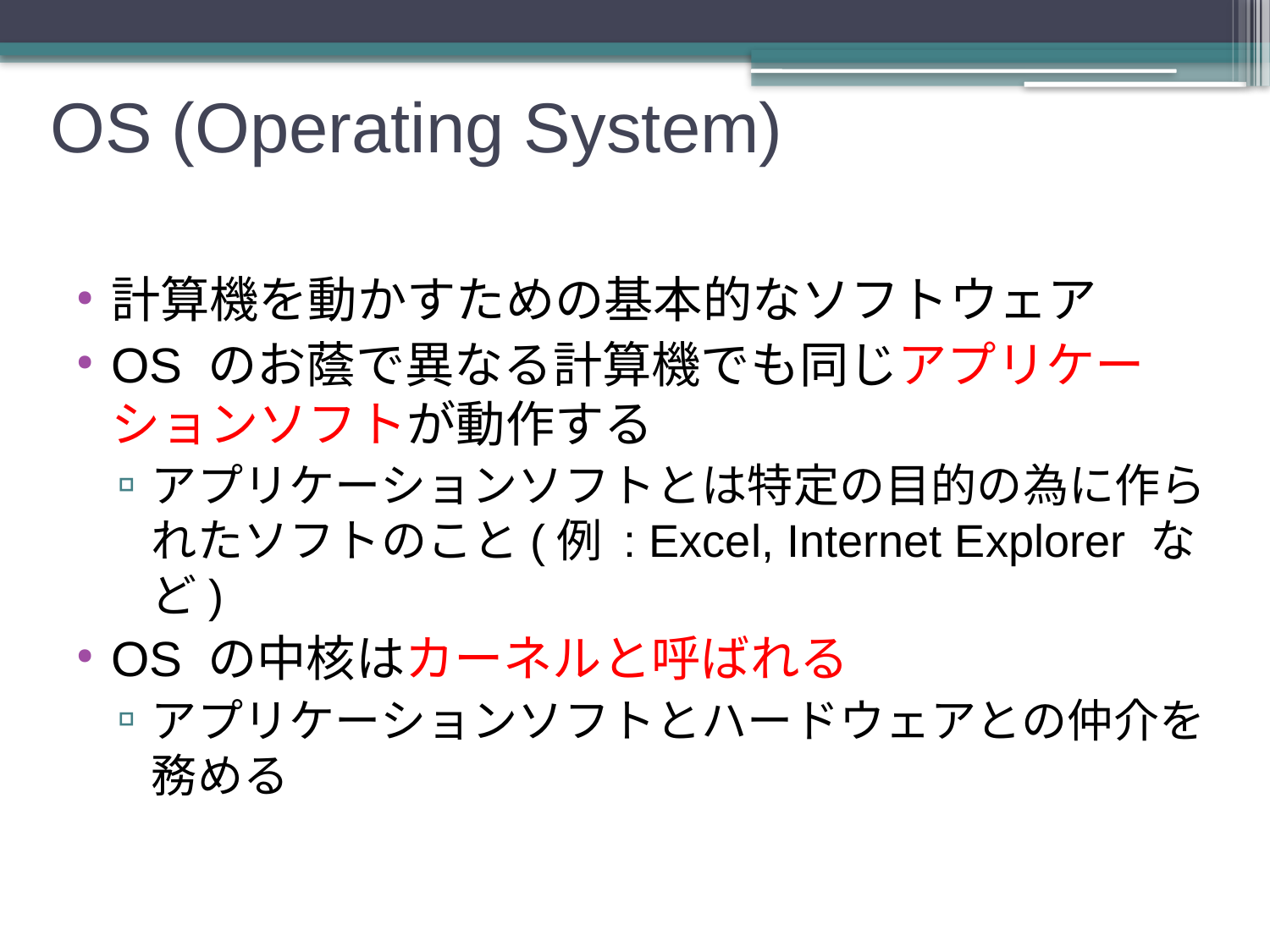

# OS (Operating System)
計算機を動かすための基本的なソフトウェア
OS のお蔭で異なる計算機でも同じアプリケーションソフトが動作する
アプリケーションソフトとは特定の目的の為に作られたソフトのこと(例 : Excel, Internet Explorer など)
OS の中核はカーネルと呼ばれる
アプリケーションソフトとハードウェアとの仲介を務める